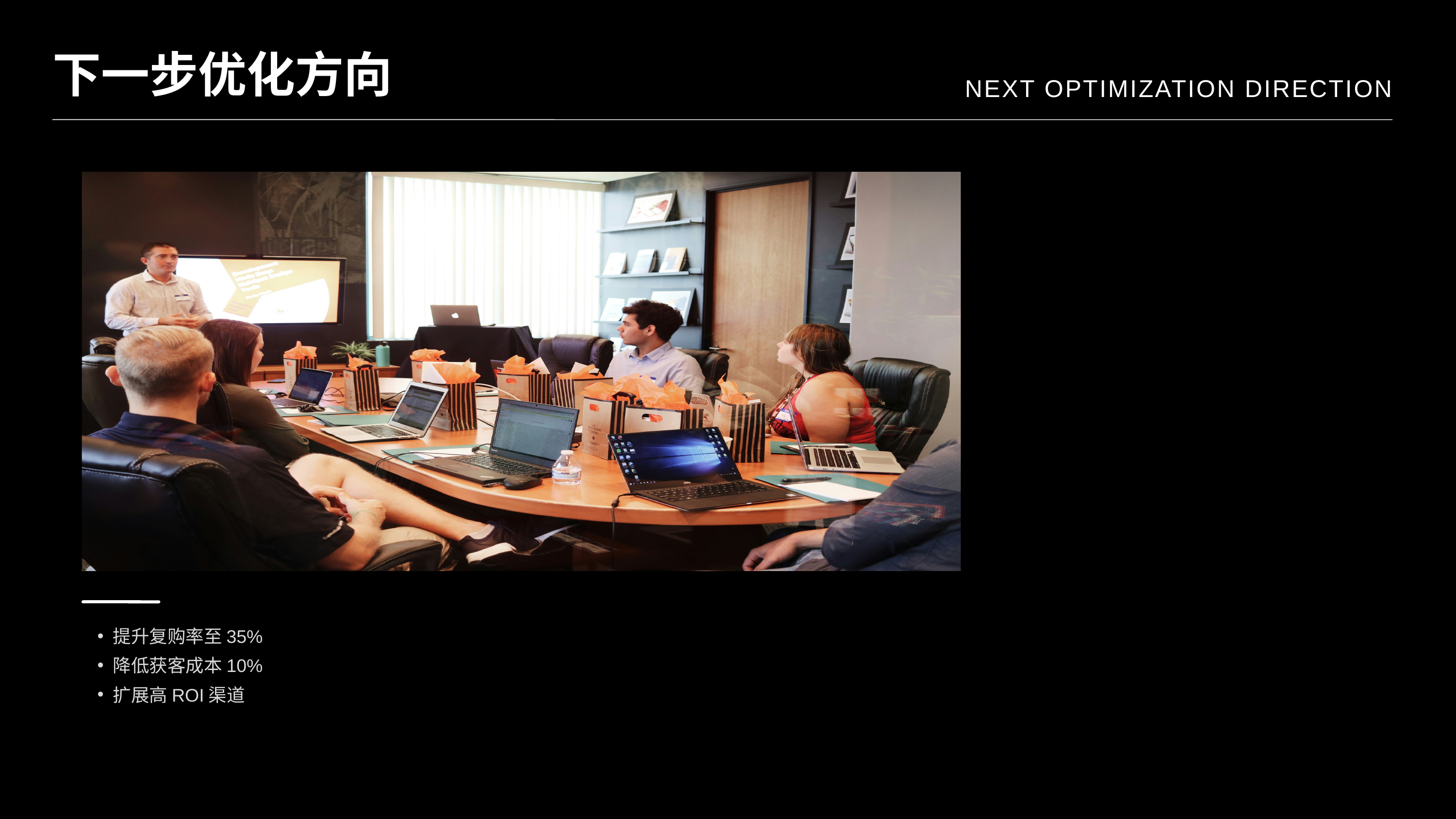

下一步优化方向
NEXT OPTIMIZATION DIRECTION

提升复购率至35%
降低获客成本10%
扩展高ROI渠道